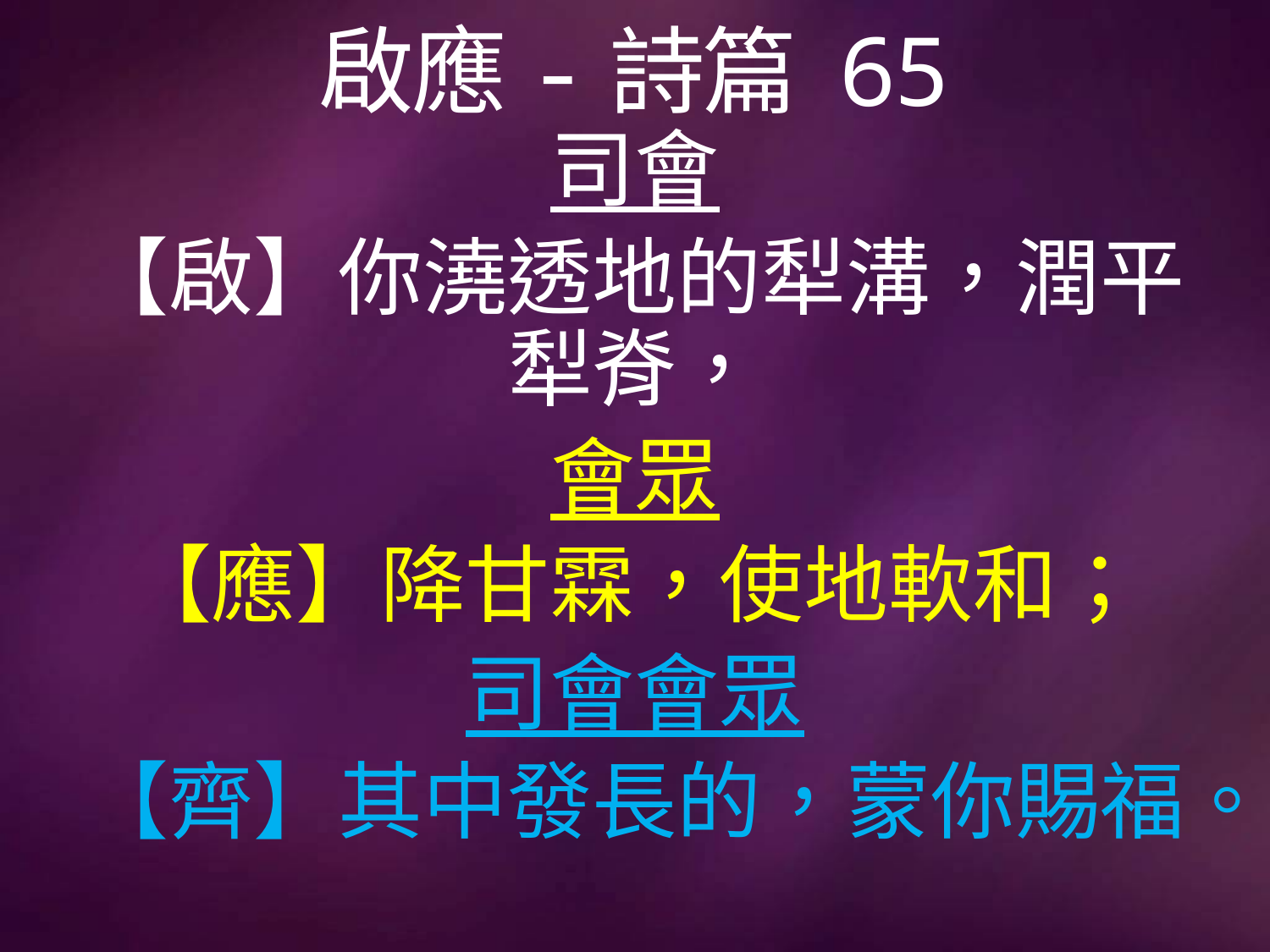

# 啟應-詩篇 65
司會
【啟】你澆透地的犁溝，潤平犁脊，
會眾
【應】降甘霖，使地軟和；
司會會眾
【齊】其中發長的，蒙你賜福。